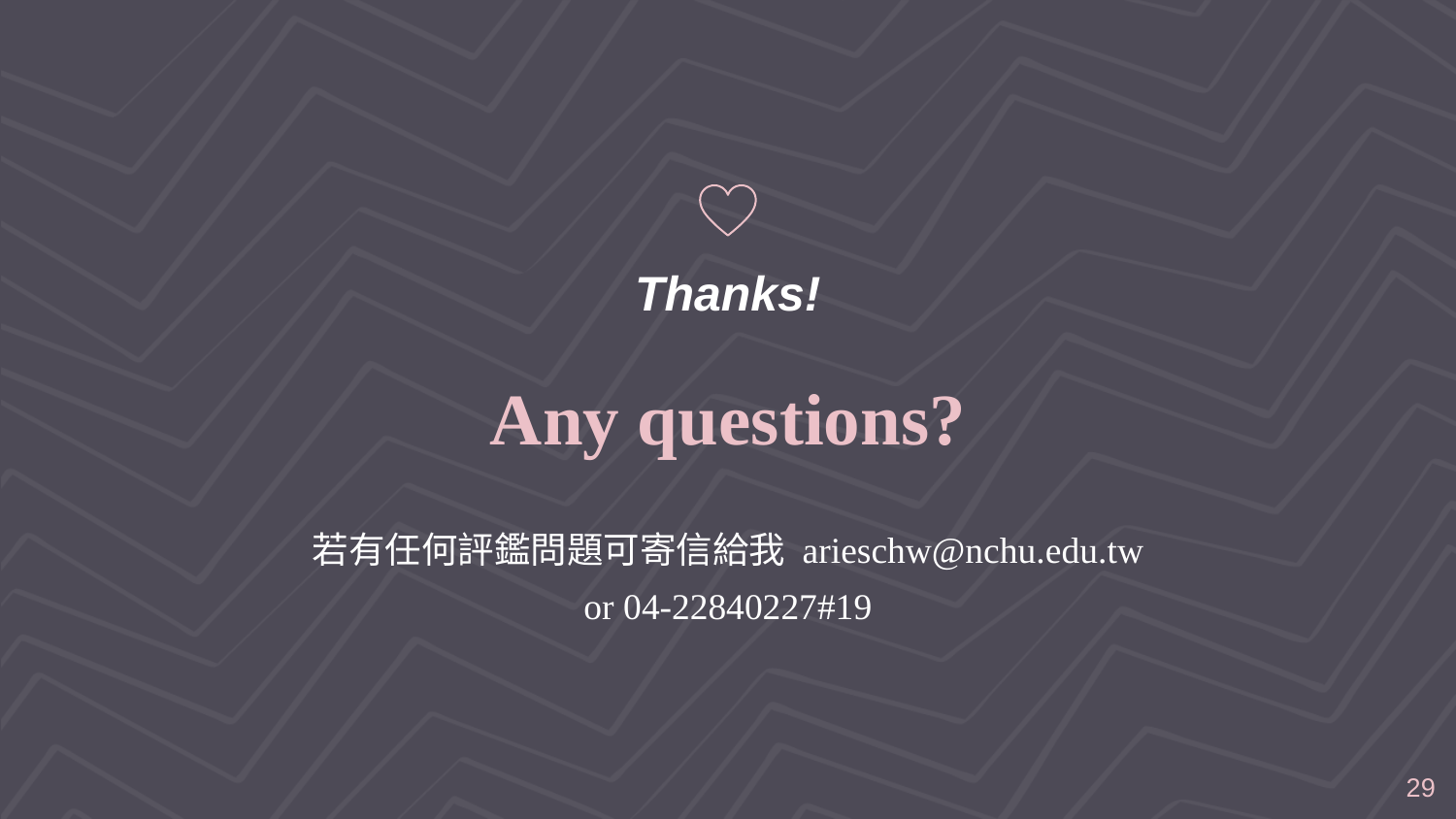

Thanks!

Any questions?

若有任何評鑑問題可寄信給我 arieschw@nchu.edu.tw
or 04-22840227#19
29